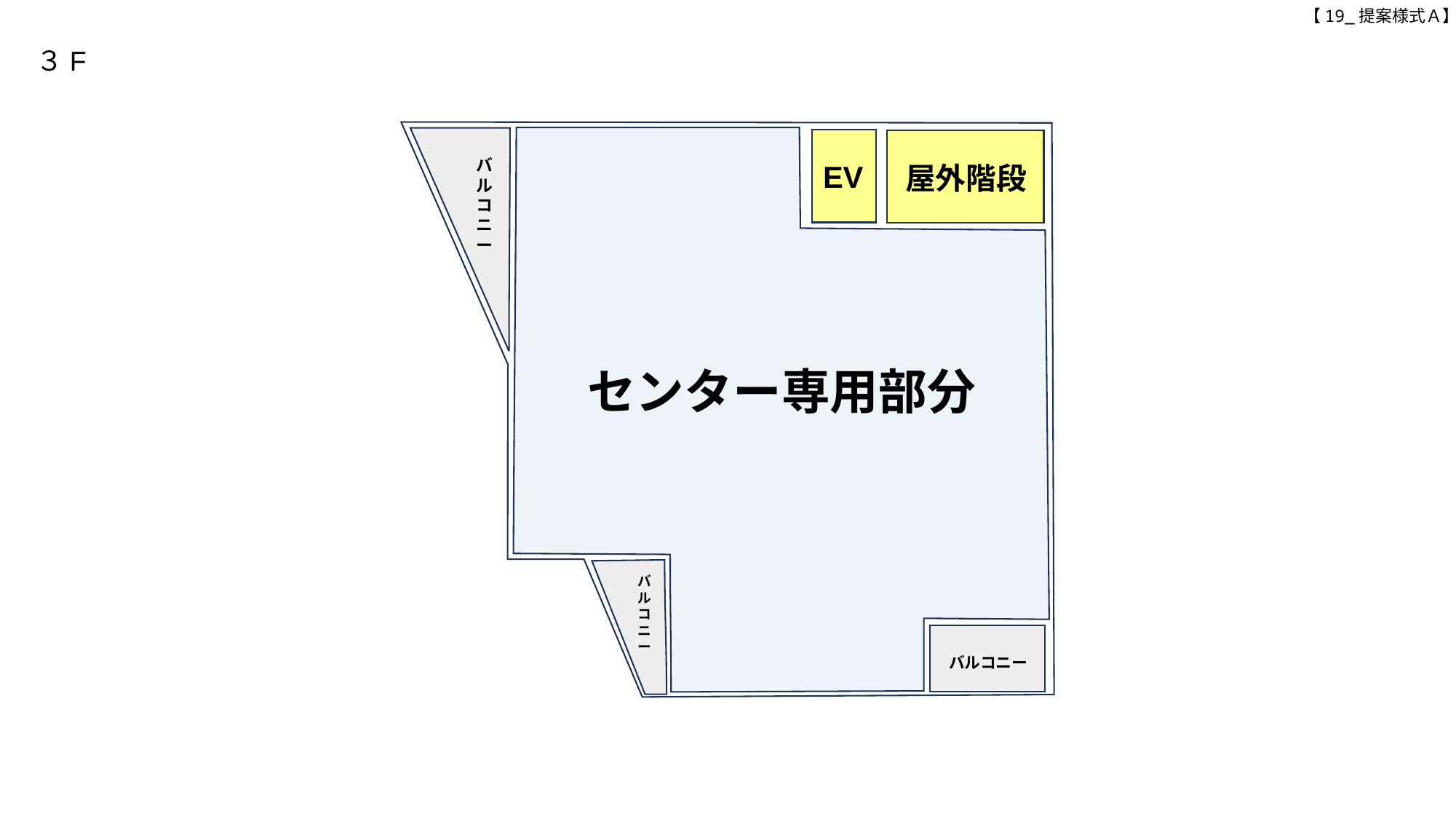

【19_提案様式Ａ】
３F

バルコニー

屋外階段
EV
センター専用部分
バルコニー

バルコニー